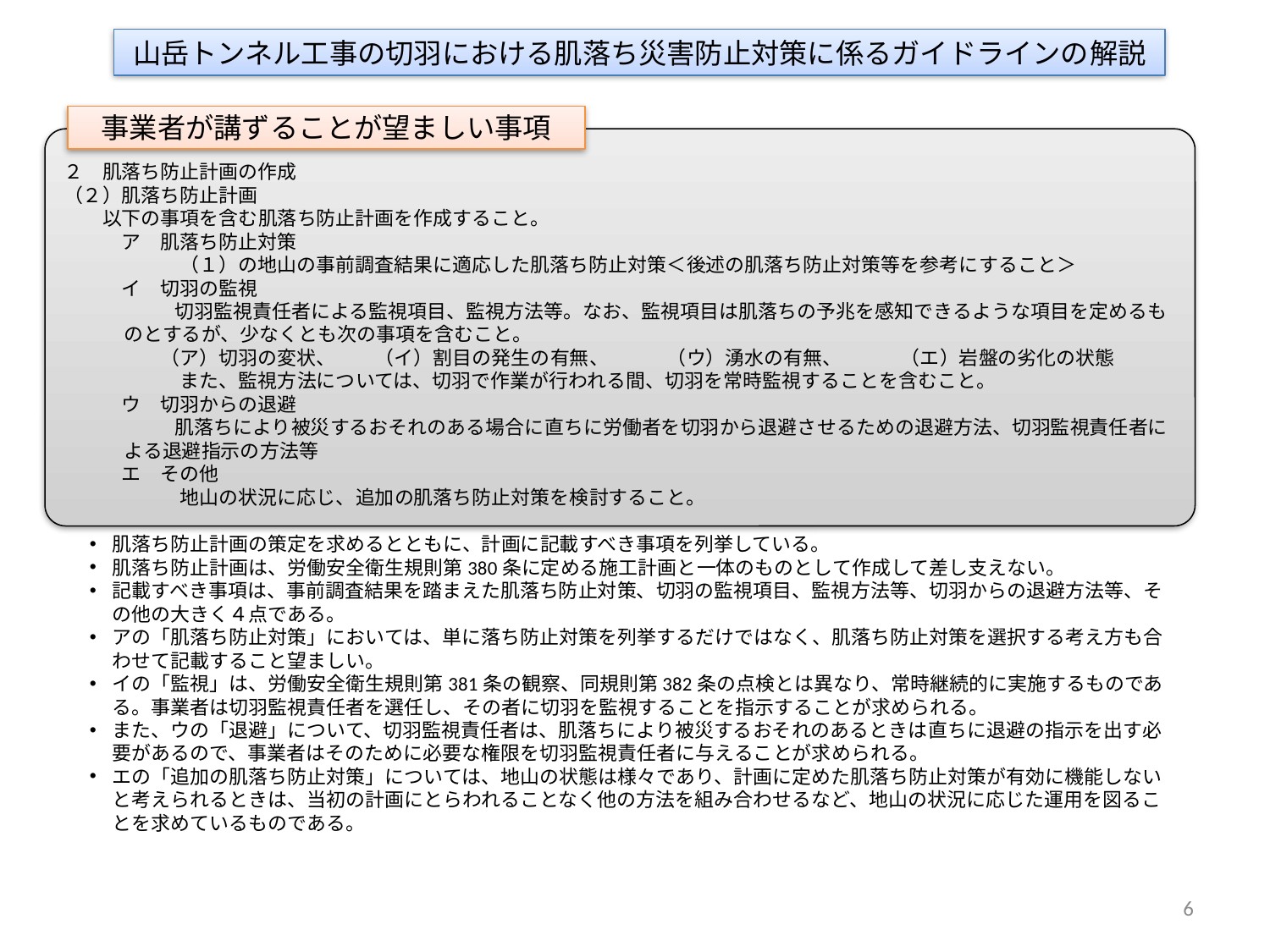

山岳トンネル工事の切羽における肌落ち災害防止対策に係るガイドラインの解説
事業者が講ずることが望ましい事項
２　肌落ち防止計画の作成
（２）肌落ち防止計画
　　以下の事項を含む肌落ち防止計画を作成すること。
　　　ア　肌落ち防止対策
　　　　　　（１）の地山の事前調査結果に適応した肌落ち防止対策＜後述の肌落ち防止対策等を参考にすること＞
　　　イ　切羽の監視
　　　　　切羽監視責任者による監視項目、監視方法等。なお、監視項目は肌落ちの予兆を感知できるような項目を定めるものとするが、少なくとも次の事項を含むこと。
　　　　　（ア）切羽の変状、　　（イ）割目の発生の有無、　　　（ウ）湧水の有無、　　　（エ）岩盤の劣化の状態
　　　　　　また、監視方法については、切羽で作業が行われる間、切羽を常時監視することを含むこと。
　　　ウ　切羽からの退避
　　　　　肌落ちにより被災するおそれのある場合に直ちに労働者を切羽から退避させるための退避方法、切羽監視責任者による退避指示の方法等
　　　エ　その他
　　　　　　地山の状況に応じ、追加の肌落ち防止対策を検討すること。
肌落ち防止計画の策定を求めるとともに、計画に記載すべき事項を列挙している。
肌落ち防止計画は、労働安全衛生規則第380条に定める施工計画と一体のものとして作成して差し支えない。
記載すべき事項は、事前調査結果を踏まえた肌落ち防止対策、切羽の監視項目、監視方法等、切羽からの退避方法等、その他の大きく４点である。
アの「肌落ち防止対策」においては、単に落ち防止対策を列挙するだけではなく、肌落ち防止対策を選択する考え方も合わせて記載すること望ましい。
イの「監視」は、労働安全衛生規則第381条の観察、同規則第382条の点検とは異なり、常時継続的に実施するものである。事業者は切羽監視責任者を選任し、その者に切羽を監視することを指示することが求められる。
また、ウの「退避」について、切羽監視責任者は、肌落ちにより被災するおそれのあるときは直ちに退避の指示を出す必要があるので、事業者はそのために必要な権限を切羽監視責任者に与えることが求められる。
エの「追加の肌落ち防止対策」については、地山の状態は様々であり、計画に定めた肌落ち防止対策が有効に機能しないと考えられるときは、当初の計画にとらわれることなく他の方法を組み合わせるなど、地山の状況に応じた運用を図ることを求めているものである。
6